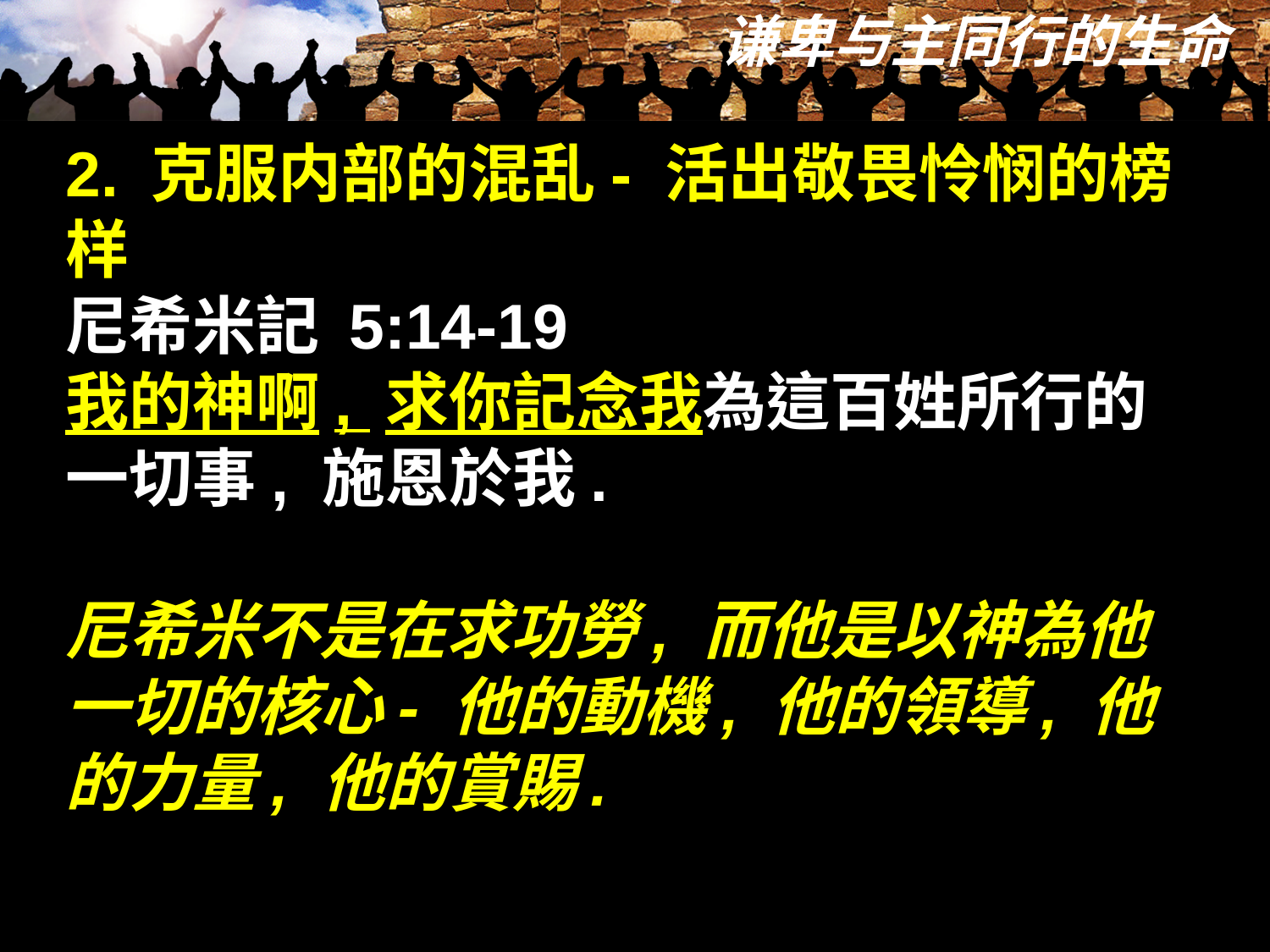

2. 克服内部的混乱- 活出敬畏怜悯的榜样
尼希米記 5:14-19
我的神啊, 求你記念我為這百姓所行的一切事, 施恩於我.

尼希米不是在求功勞, 而他是以神為他一切的核心- 他的動機, 他的領導, 他的力量, 他的賞賜.